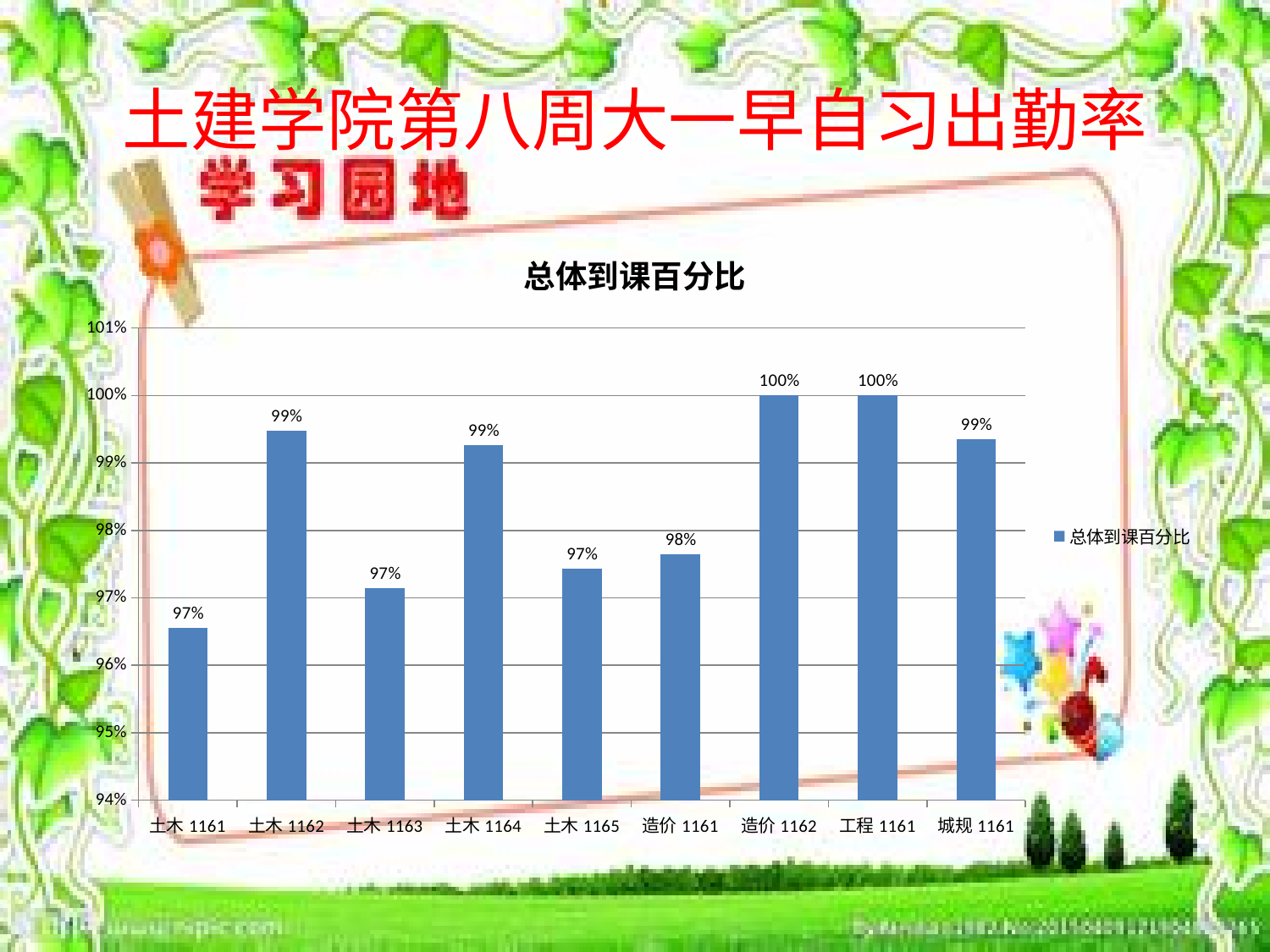

# 土建学院第八周大一早自习出勤率

### Chart:

| Category | 总体到课百分比 |
|---|---|
| 土木1161 | 0.9655172413793104 |
| 土木1162 | 0.9947368421052631 |
| 土木1163 | 0.9714285714285714 |
| 土木1164 | 0.9925925925925926 |
| 土木1165 | 0.9743589743589743 |
| 造价1161 | 0.9764705882352941 |
| 造价1162 | 1.0 |
| 工程1161 | 1.0 |
| 城规1161 | 0.9935483870967742 |